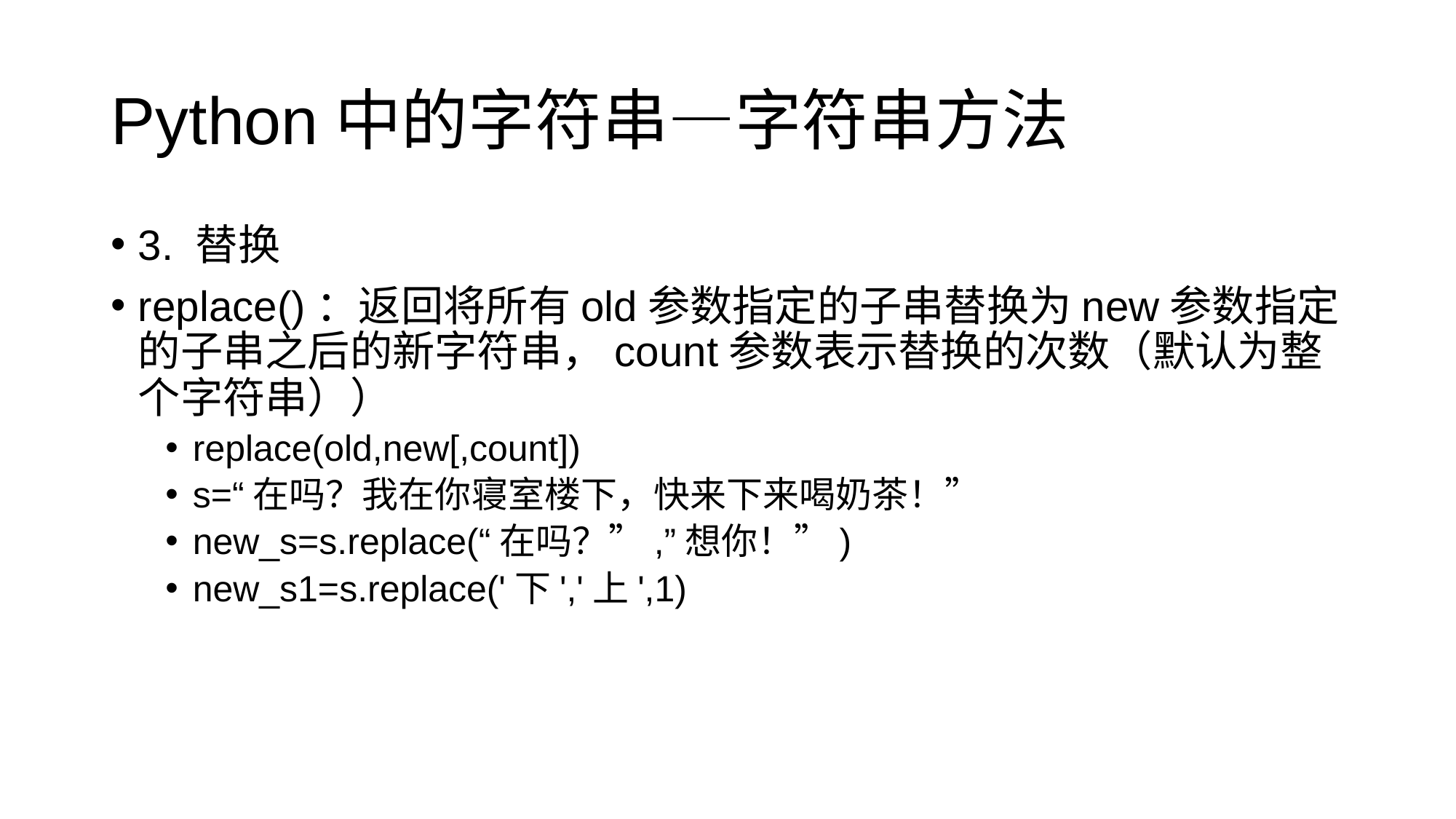

# Python中的字符串—字符串方法
3. 替换
replace()：返回将所有old参数指定的子串替换为new参数指定的子串之后的新字符串，count参数表示替换的次数（默认为整个字符串））
replace(old,new[,count])
s=“在吗？我在你寝室楼下，快来下来喝奶茶！”
new_s=s.replace(“在吗？”,”想你！”)
new_s1=s.replace('下','上',1)